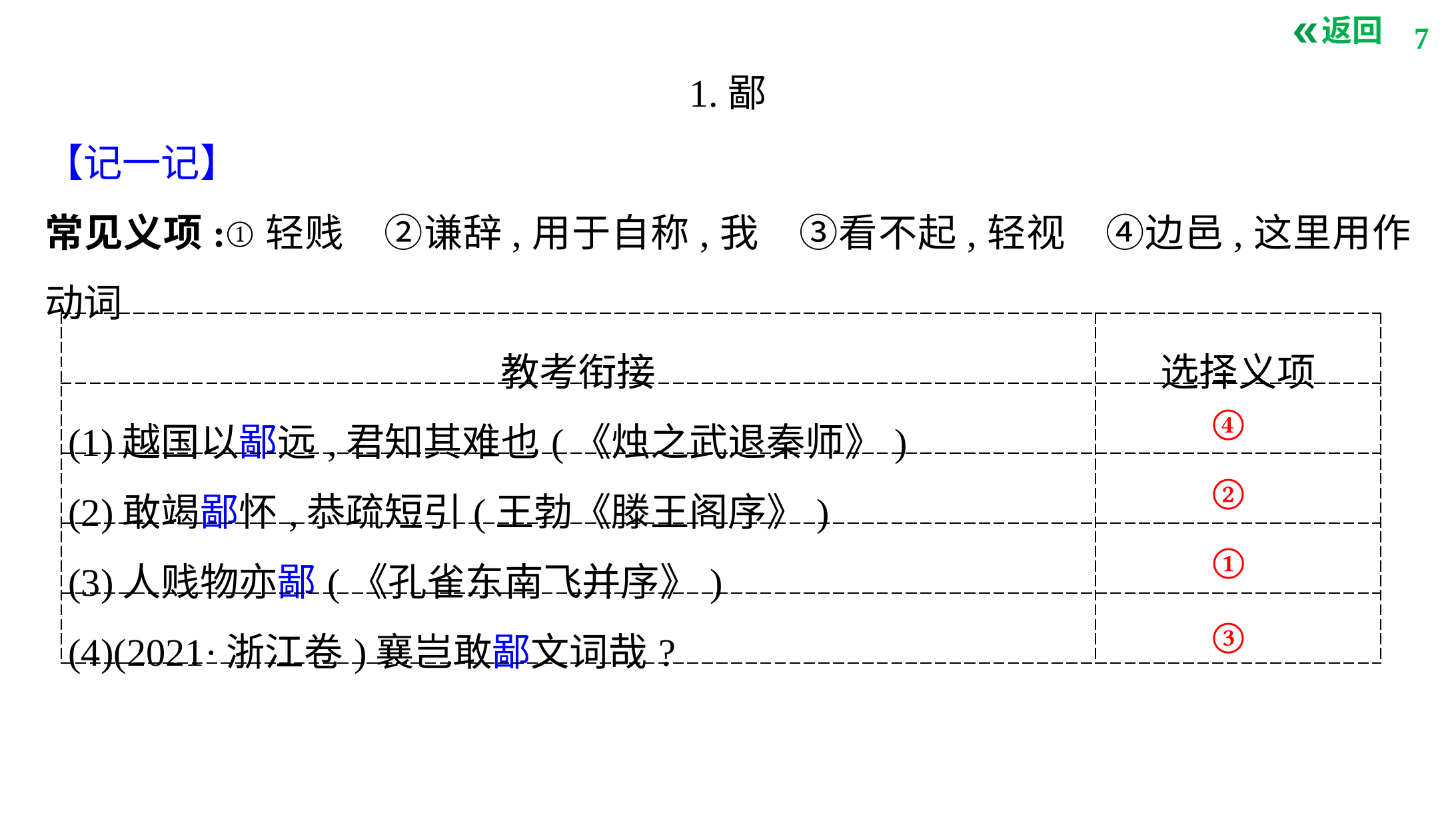

1.鄙
【记一记】
常见义项:①轻贱　②谦辞,用于自称,我　③看不起,轻视　④边邑,这里用作动词
| 教考衔接 | 选择义项 |
| --- | --- |
| (1)越国以鄙远,君知其难也(《烛之武退秦师》) |  |
| (2)敢竭鄙怀,恭疏短引(王勃《滕王阁序》) |  |
| (3)人贱物亦鄙(《孔雀东南飞并序》) |  |
| (4)(2021·浙江卷)襄岂敢鄙文词哉? |  |
④
②
①
③